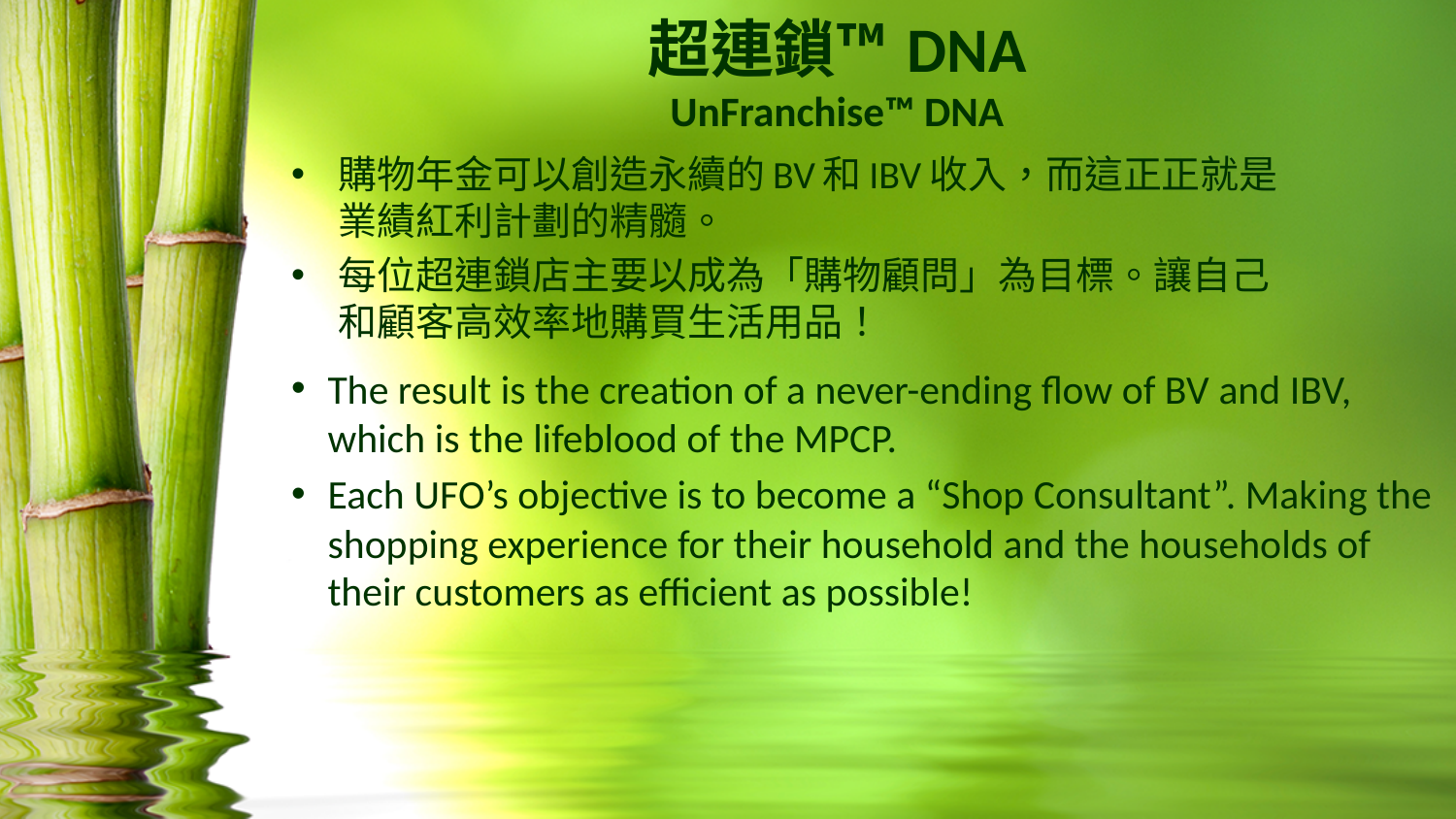

超連鎖™ DNA
UnFranchise™ DNA
購物年金可以創造永續的BV和IBV收入，而這正正就是業績紅利計劃的精髓。
每位超連鎖店主要以成為「購物顧問」為目標。讓自己和顧客高效率地購買生活用品！
The result is the creation of a never-ending flow of BV and IBV, which is the lifeblood of the MPCP.
Each UFO’s objective is to become a “Shop Consultant”. Making the shopping experience for their household and the households of their customers as efficient as possible!